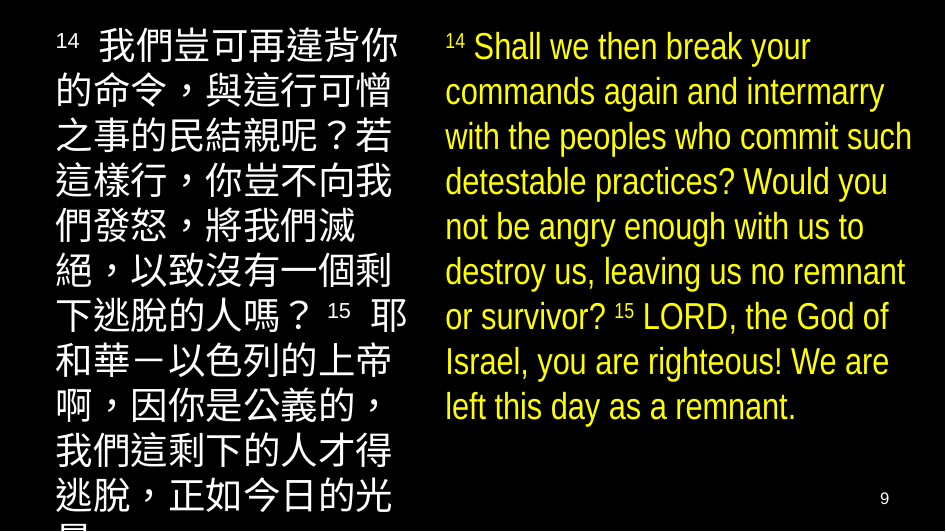

14 我們豈可再違背你的命令，與這行可憎之事的民結親呢？若這樣行，你豈不向我們發怒，將我們滅絕，以致沒有一個剩下逃脫的人嗎？15 耶和華－以色列的上帝啊，因你是公義的，我們這剩下的人才得逃脫，正如今日的光景。
14 Shall we then break your commands again and intermarry with the peoples who commit such detestable practices? Would you not be angry enough with us to destroy us, leaving us no remnant or survivor? 15 Lord, the God of Israel, you are righteous! We are left this day as a remnant.
9